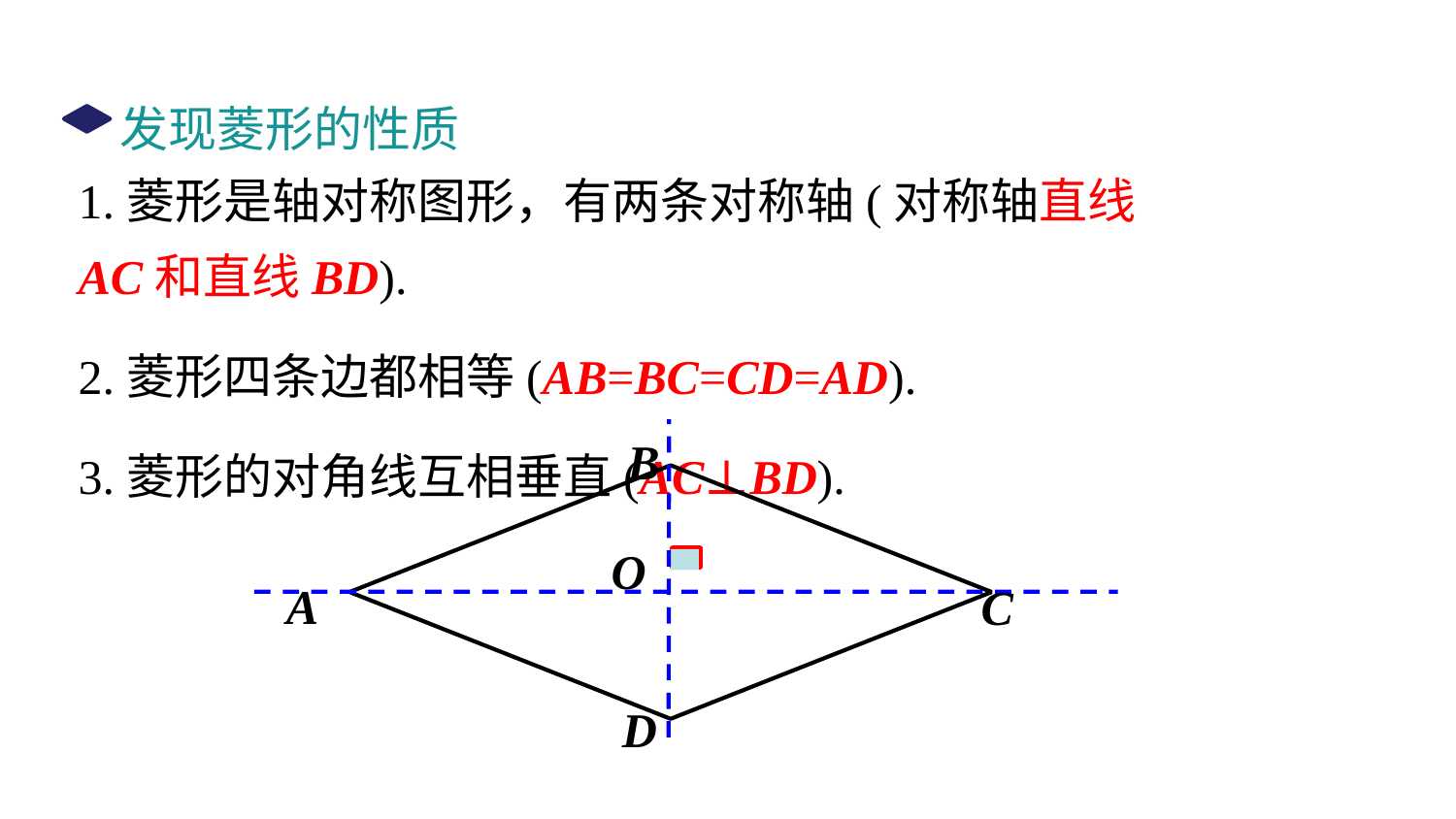

发现菱形的性质

1.菱形是轴对称图形，有两条对称轴(对称轴直线AC和直线BD).
2.菱形四条边都相等(AB=BC=CD=AD).
3.菱形的对角线互相垂直(AC⊥BD).
B

O

A
C

D